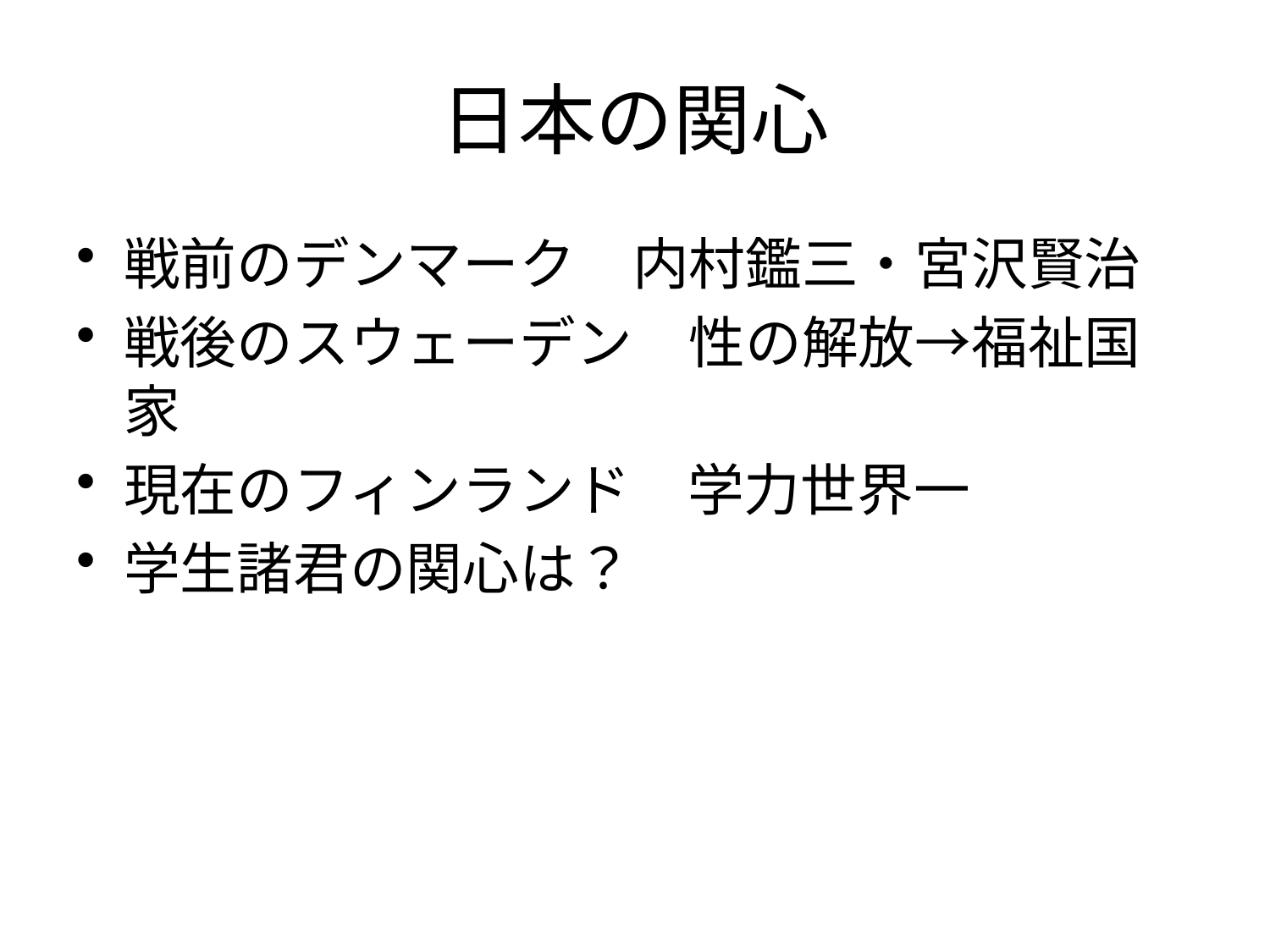

# 日本の関心
戦前のデンマーク　内村鑑三・宮沢賢治
戦後のスウェーデン　性の解放→福祉国家
現在のフィンランド　学力世界一
学生諸君の関心は？